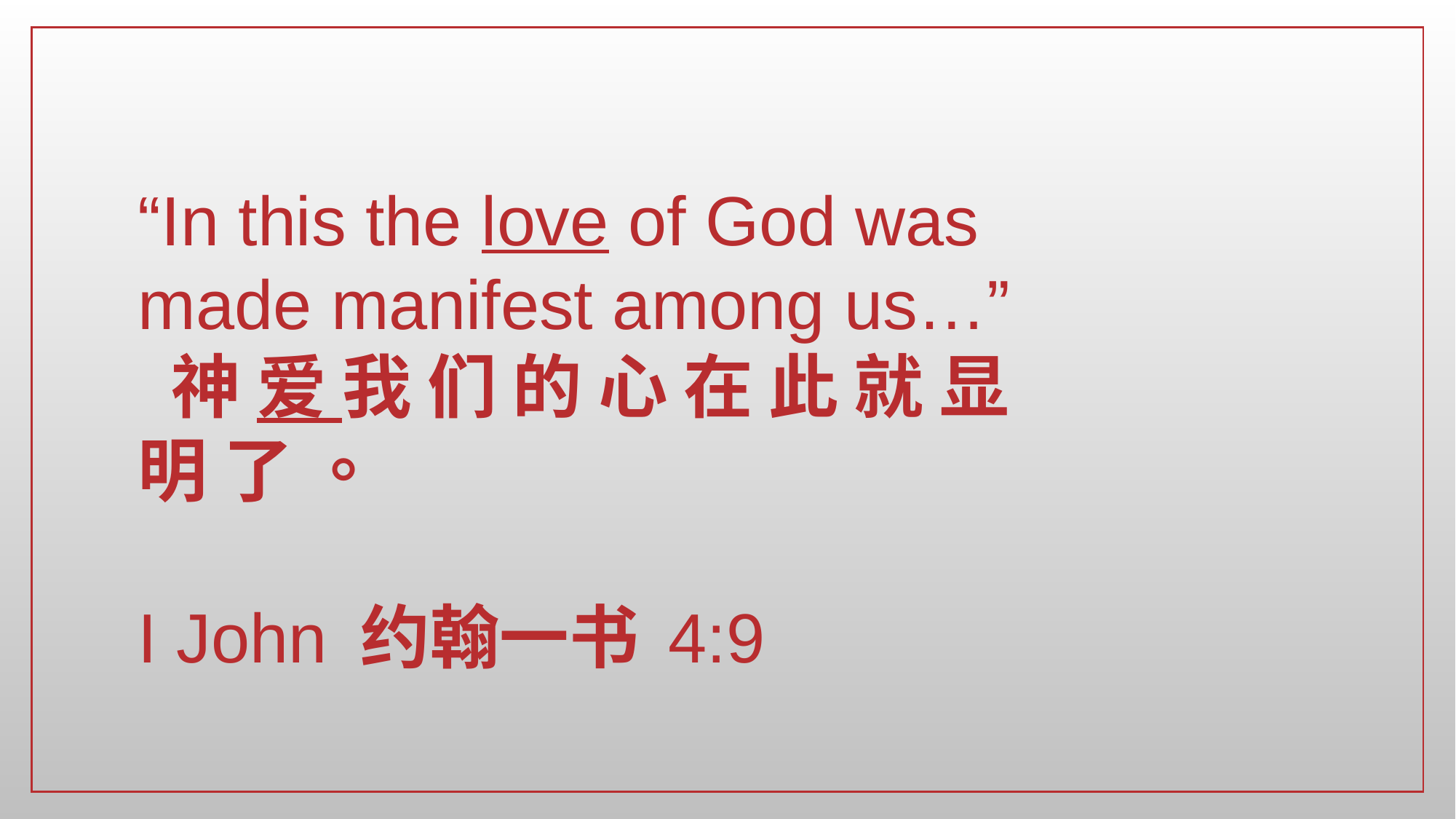

# “In this the love of God was made manifest among us…” 神 爱 我 们 的 心 在 此 就 显 明 了 。 I John 约翰一书 4:9